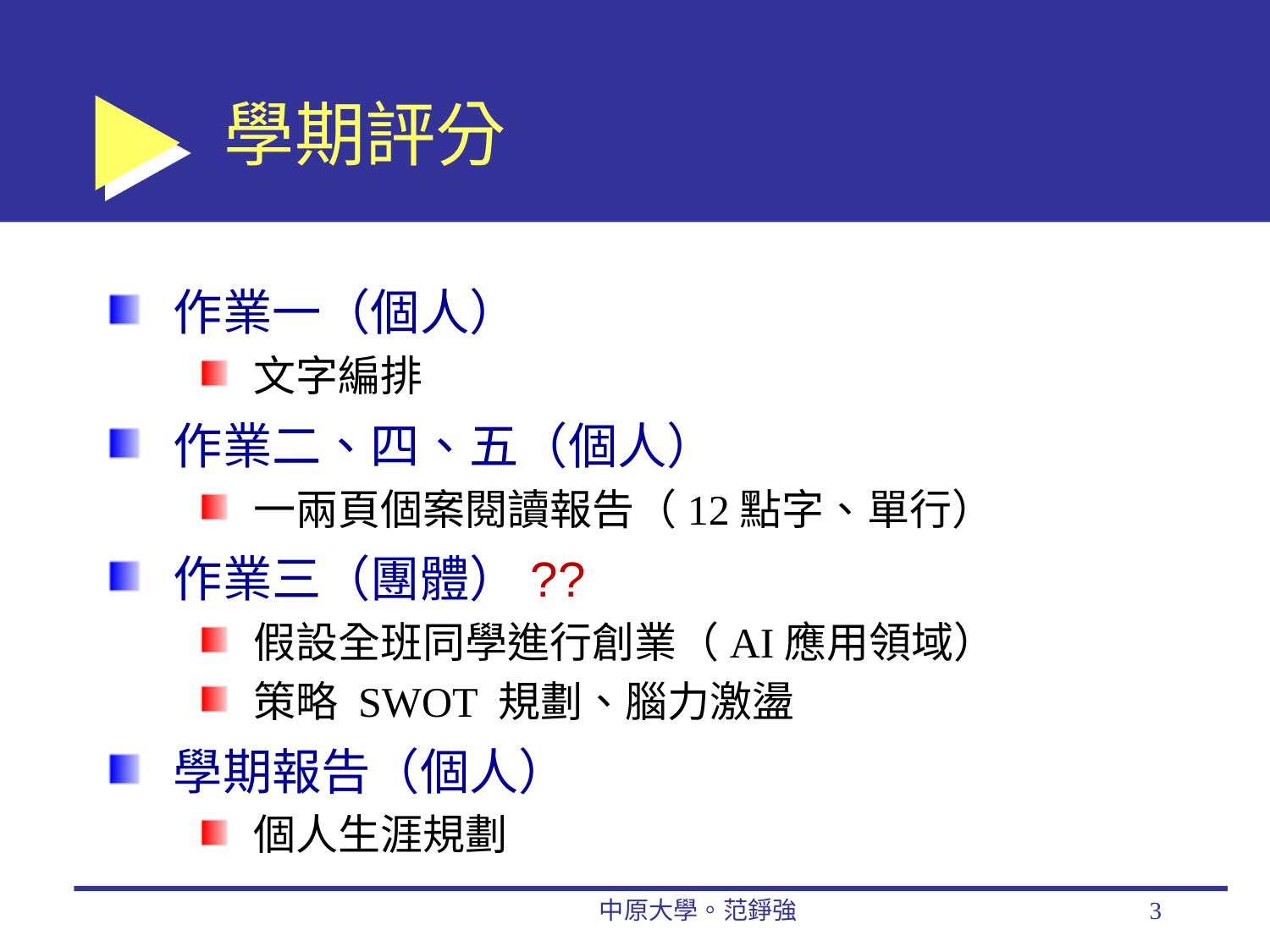

# 學期評分
作業一（個人）
文字編排
作業二、四、五（個人）
一兩頁個案閱讀報告（12點字、單行）
作業三（團體）??
假設全班同學進行創業（AI應用領域）
策略 SWOT 規劃、腦力激盪
學期報告（個人）
個人生涯規劃
中原大學。范錚強
3